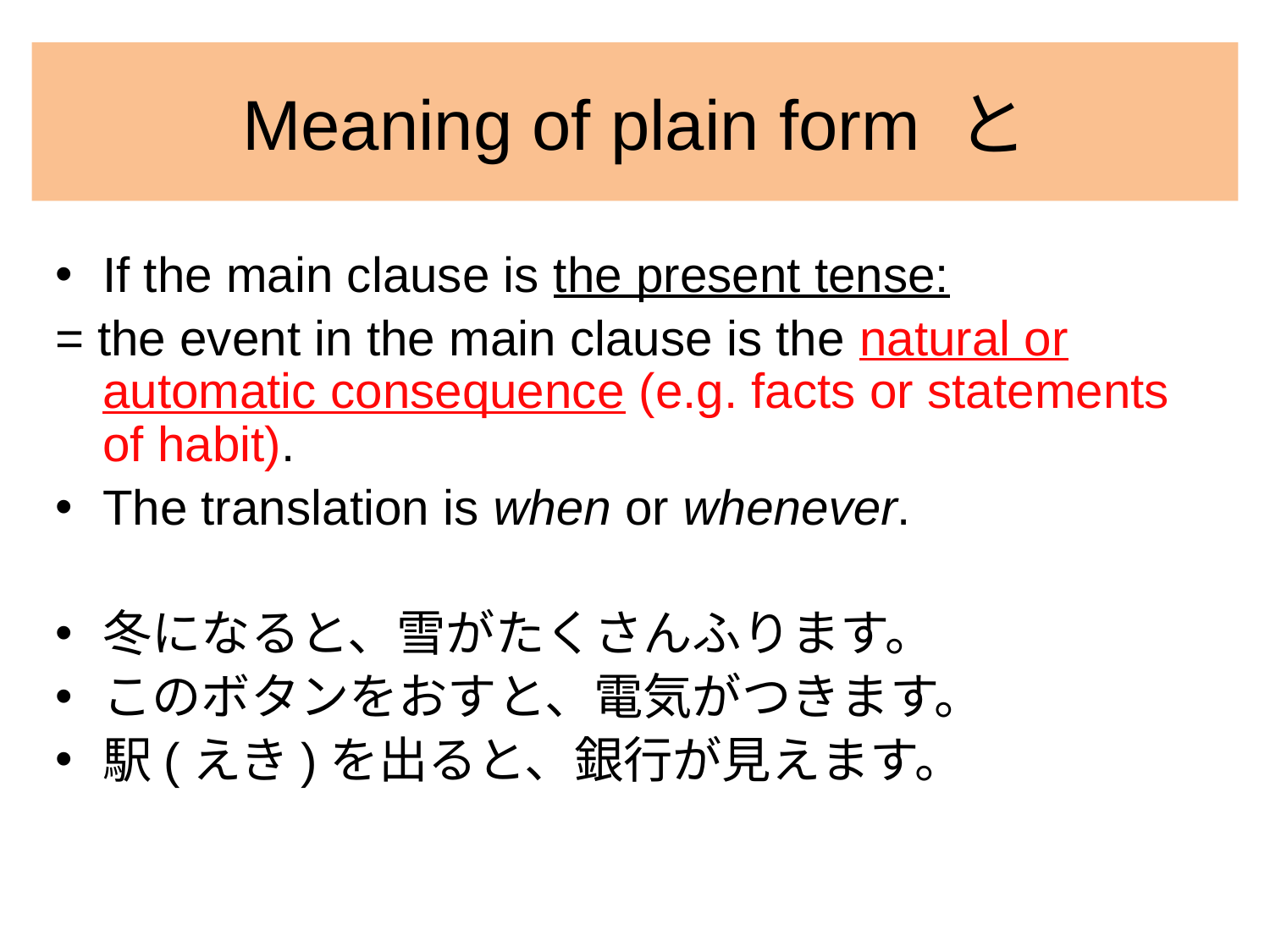

# Meaning of plain form と
If the main clause is the present tense:
= the event in the main clause is the natural or automatic consequence (e.g. facts or statements of habit).
The translation is when or whenever.

冬になると、雪がたくさんふります。
このボタンをおすと、電気がつきます。
駅(えき)を出ると、銀行が見えます。